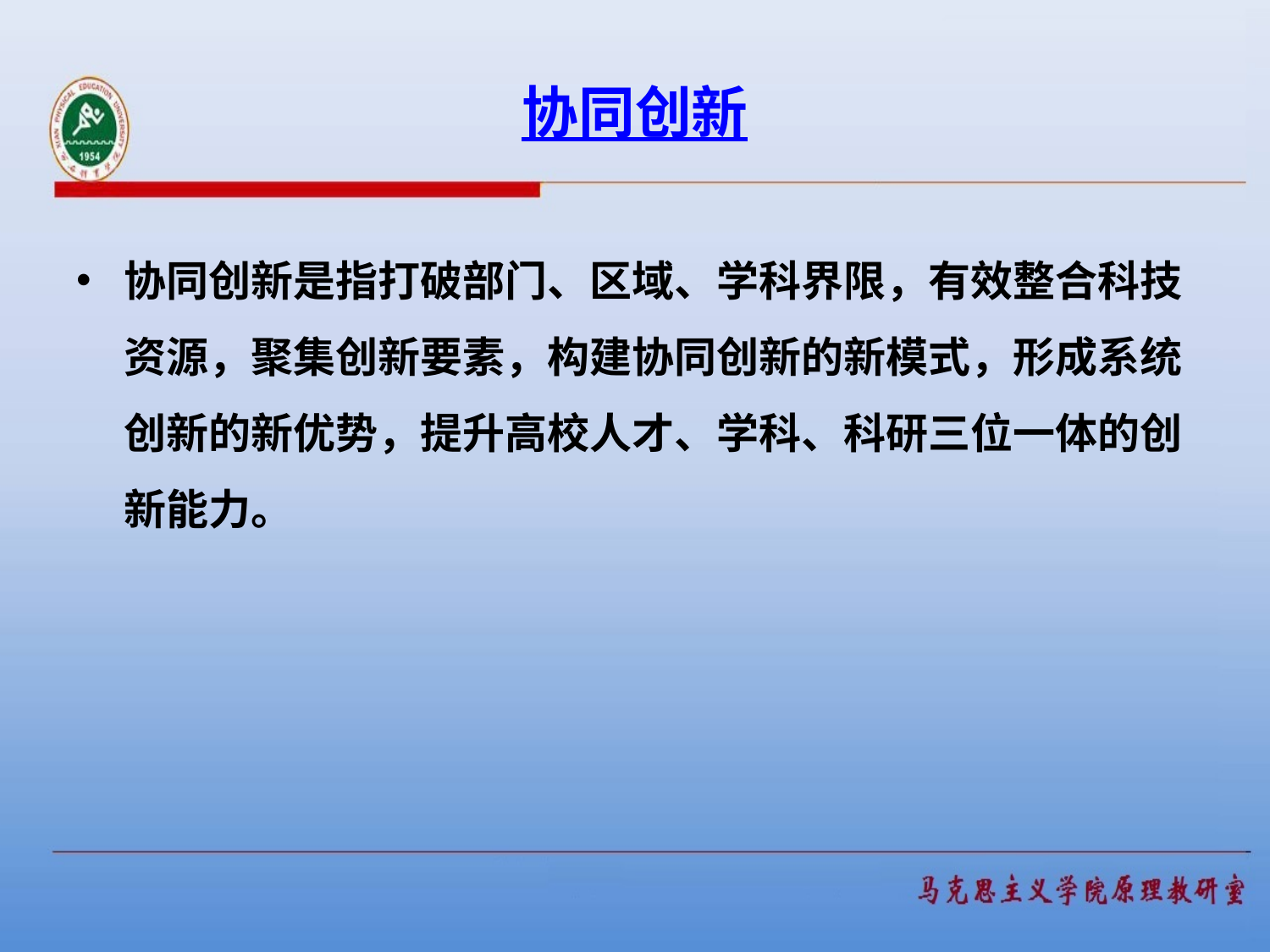

# 协同创新
协同创新是指打破部门、区域、学科界限，有效整合科技资源，聚集创新要素，构建协同创新的新模式，形成系统创新的新优势，提升高校人才、学科、科研三位一体的创新能力。